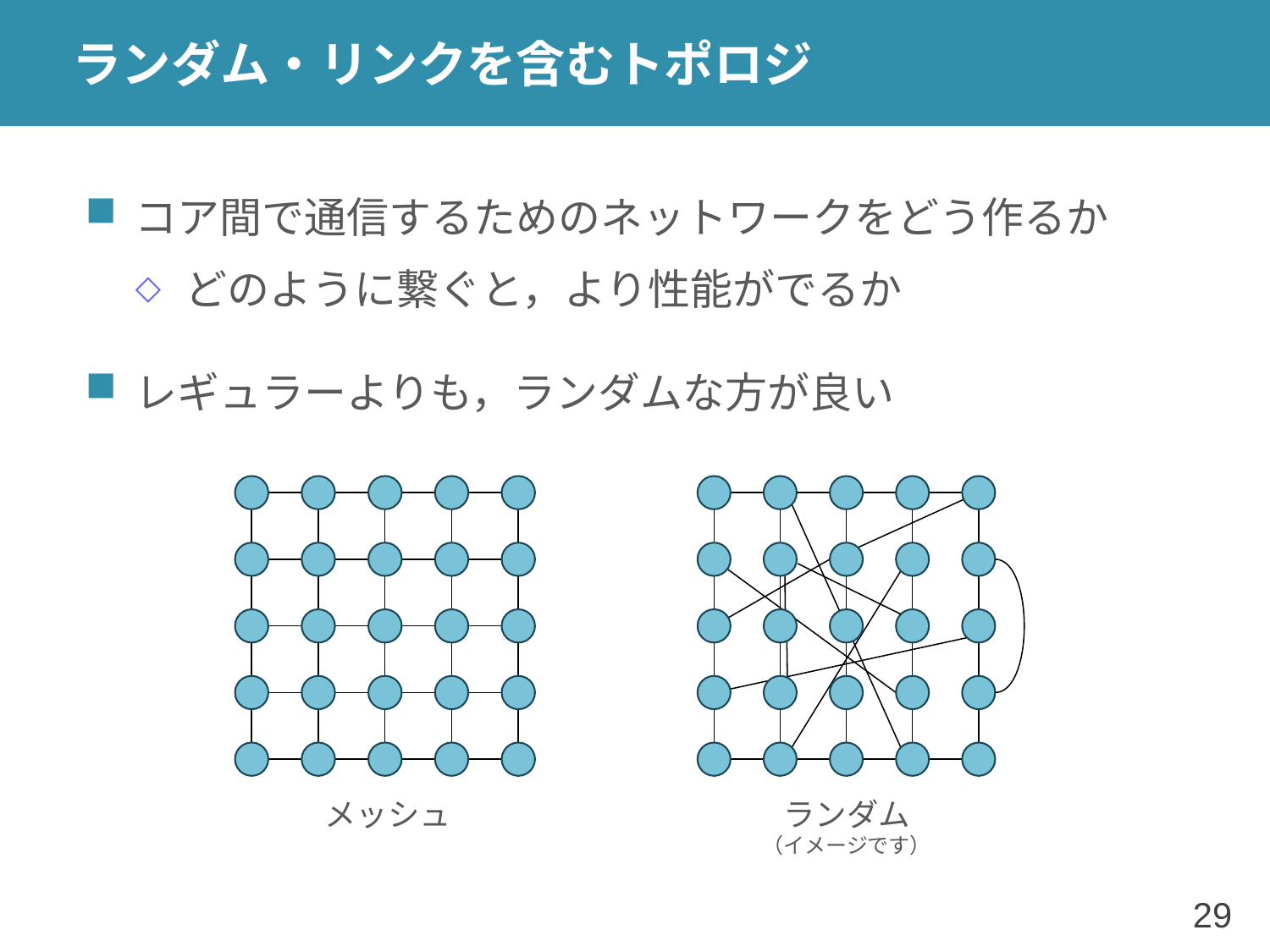

# ランダム・リンクを含むトポロジ
コア間で通信するためのネットワークをどう作るか
どのように繋ぐと，より性能がでるか
レギュラーよりも，ランダムな方が良い

メッシュ
ランダム
（イメージです）